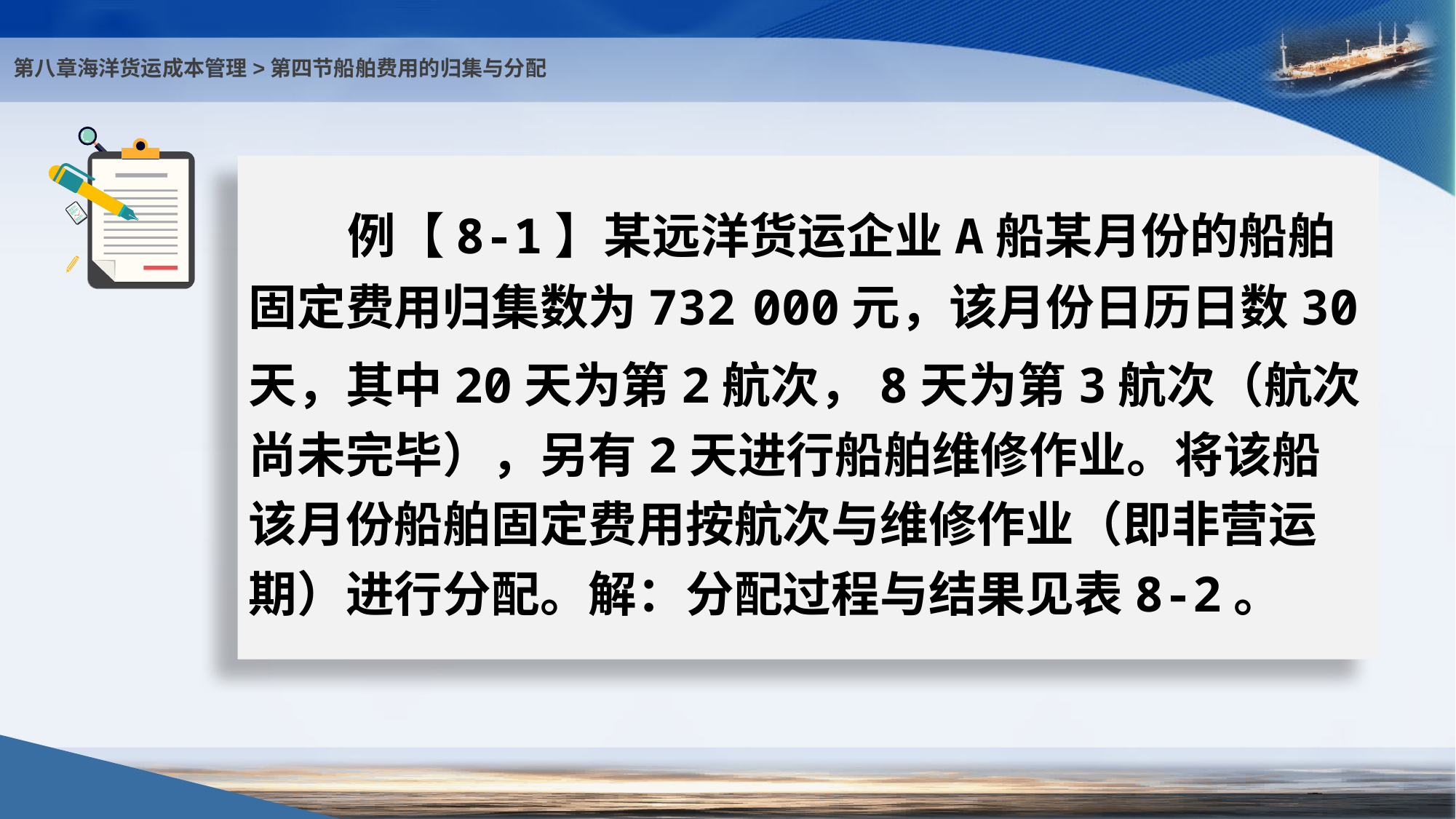

第八章海洋货运成本管理>第四节船舶费用的归集与分配
# 例【8-1】某远洋货运企业A船某月份的船舶固定费用归集数为732 000元，该月份日历日数30天，其中20天为第2航次，8天为第3航次（航次尚未完毕），另有2天进行船舶维修作业。将该船该月份船舶固定费用按航次与维修作业（即非营运期）进行分配。解：分配过程与结果见表8-2。